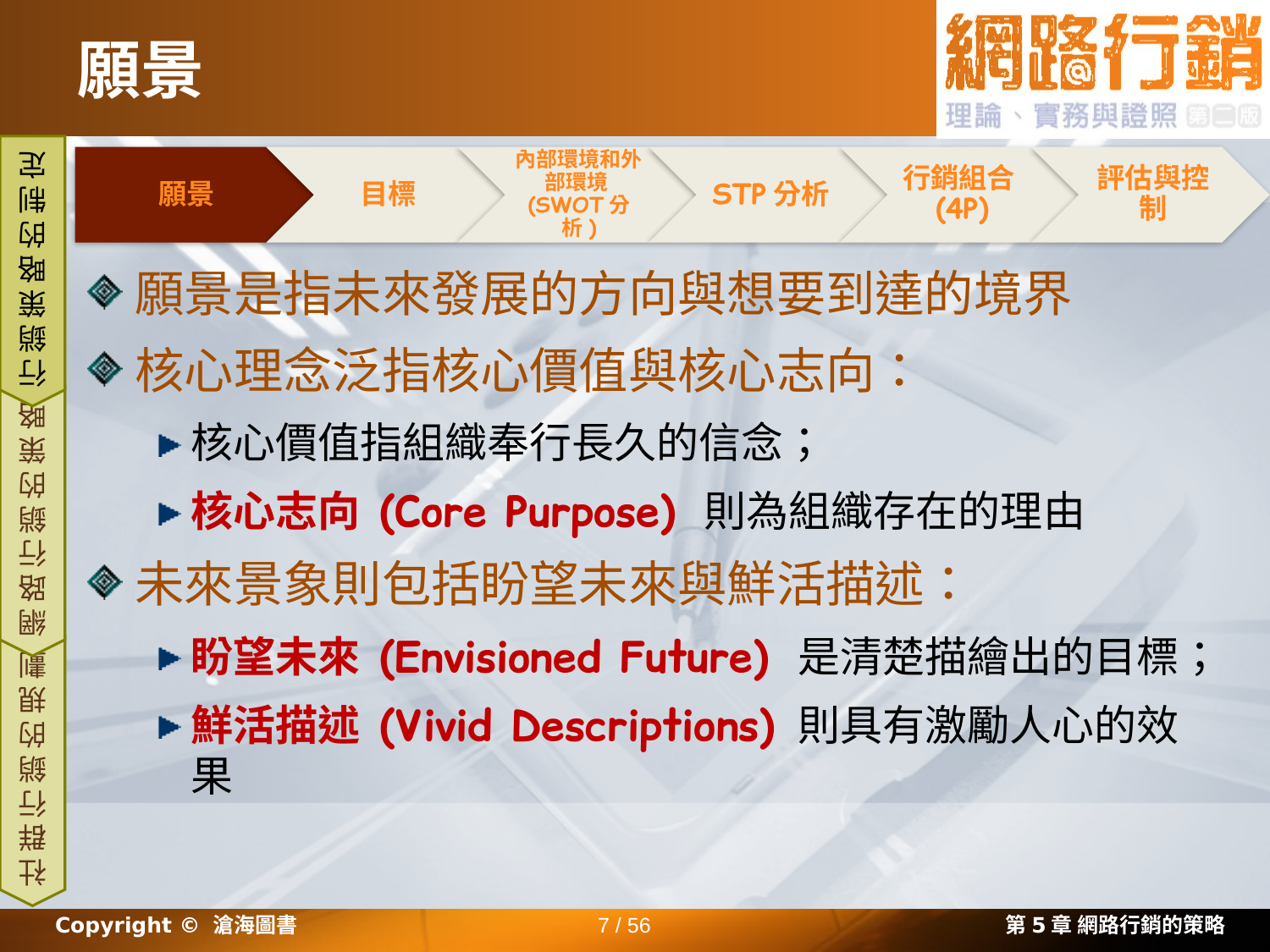

# 願景
願景
目標
內部環境和外部環境(SWOT分析)
STP分析
行銷組合(4P)
評估與控制
行銷策略的制定
願景是指未來發展的方向與想要到達的境界
核心理念泛指核心價值與核心志向：
核心價值指組織奉行長久的信念；
核心志向 (Core Purpose) 則為組織存在的理由
未來景象則包括盼望未來與鮮活描述：
盼望未來 (Envisioned Future) 是清楚描繪出的目標；
鮮活描述 (Vivid Descriptions) 則具有激勵人心的效果
網路行銷的策略
社群行銷的規劃
Copyright © 滄海圖書
7 / 56
第5章 網路行銷的策略